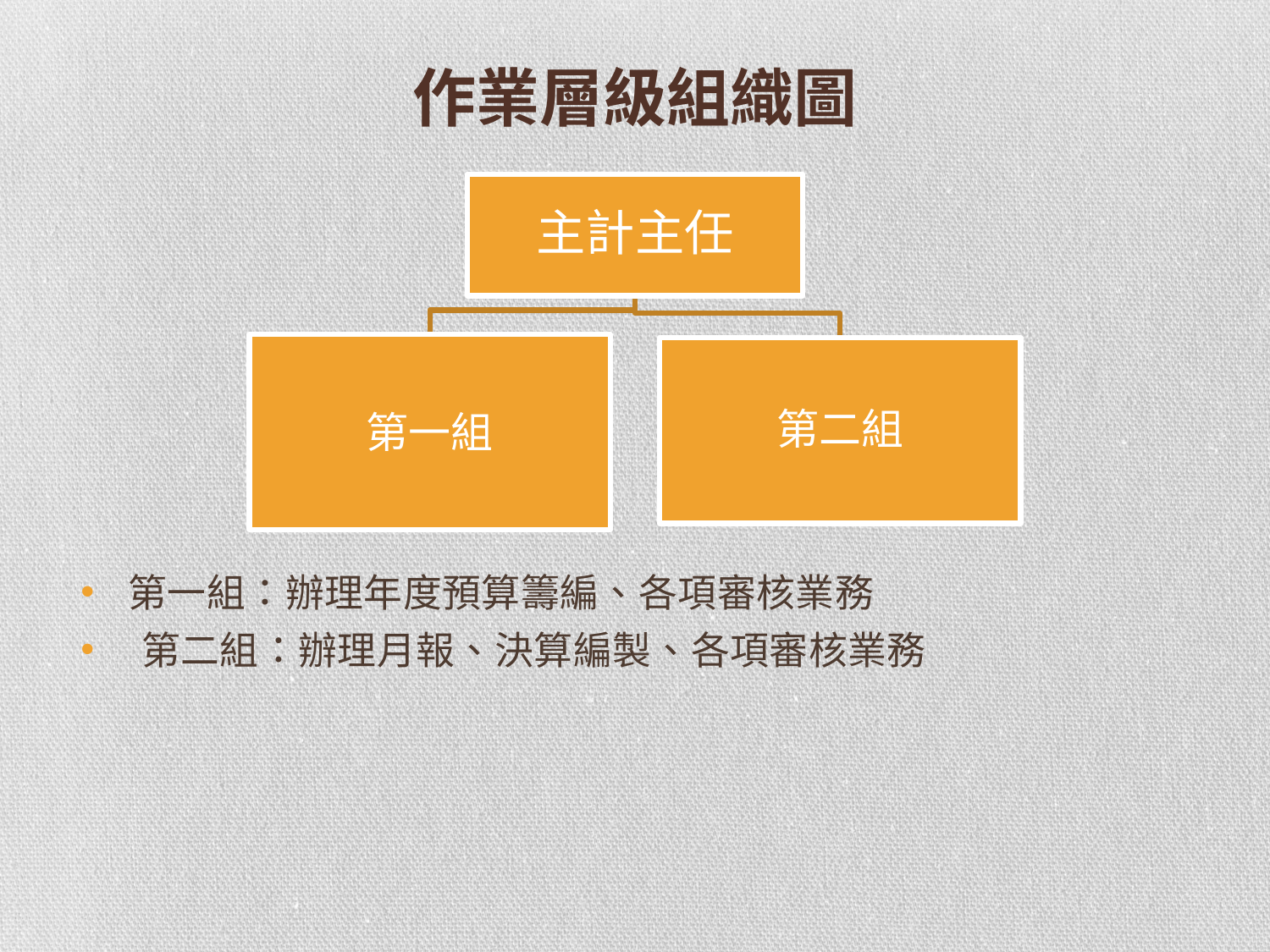

# 作業層級組織圖
主計主任

第一組

第二組

第一組：辦理年度預算籌編、各項審核業務
   第二組：辦理月報、決算編製、各項審核業務

4